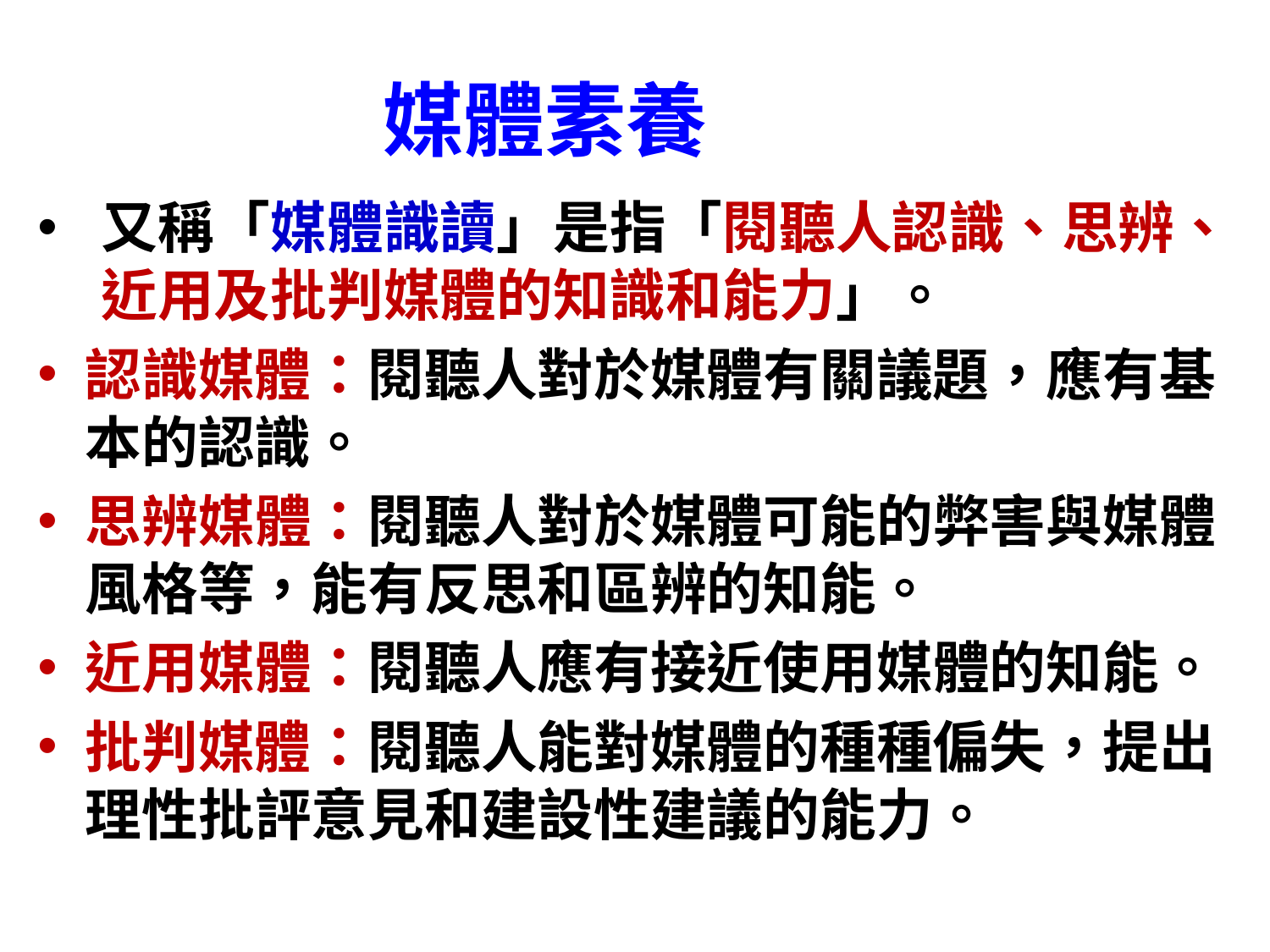

# 媒體素養
又稱「媒體識讀」是指「閱聽人認識、思辨、近用及批判媒體的知識和能力」。
認識媒體：閱聽人對於媒體有關議題，應有基本的認識。
思辨媒體：閱聽人對於媒體可能的弊害與媒體風格等，能有反思和區辨的知能。
近用媒體：閱聽人應有接近使用媒體的知能。
批判媒體：閱聽人能對媒體的種種偏失，提出理性批評意見和建設性建議的能力。